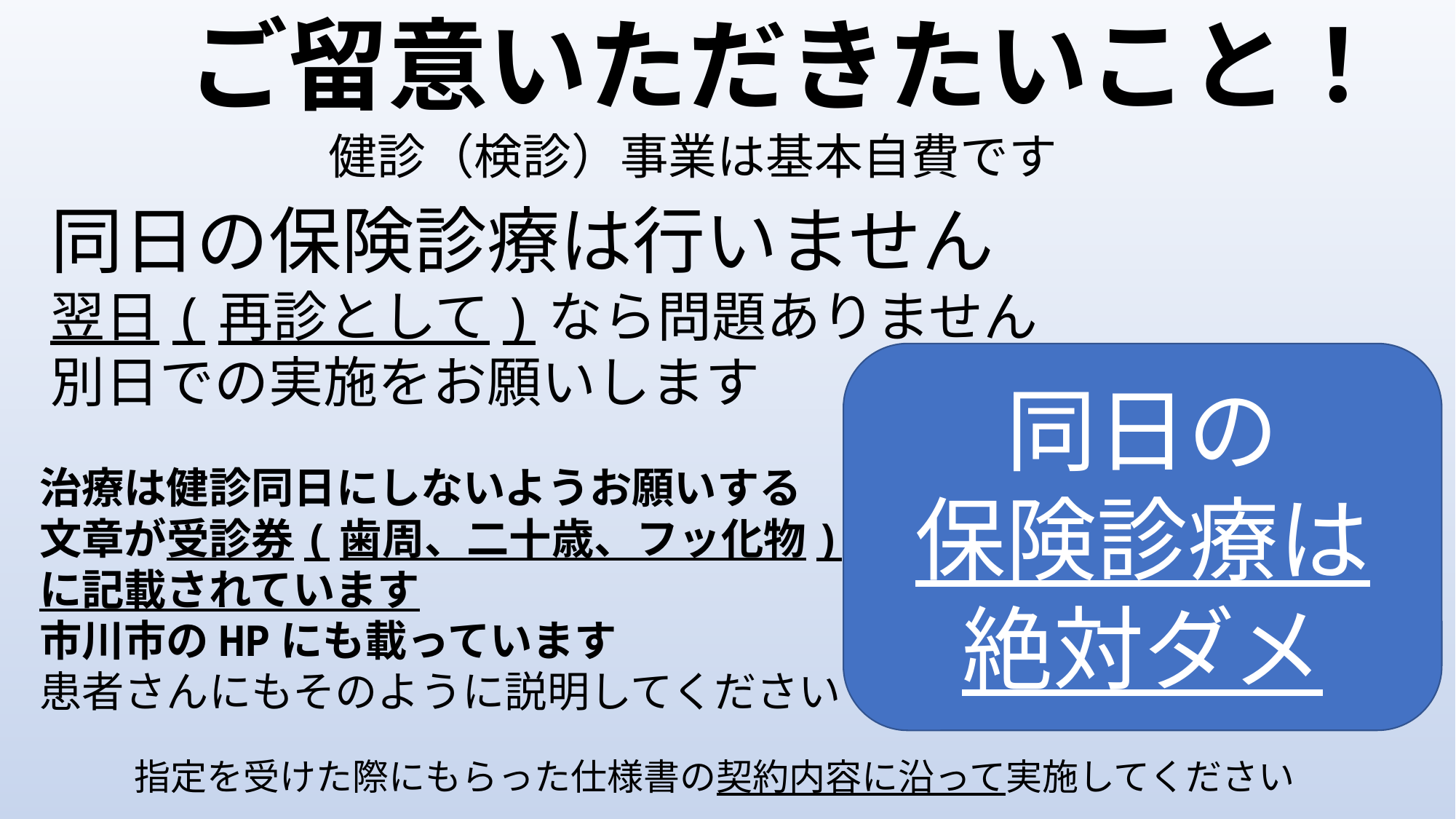

ご留意いただきたいこと！
健診（検診）事業は基本自費です
同日の保険診療は行いません
翌日(再診として)なら問題ありません
別日での実施をお願いします
同日の
保険診療は
絶対ダメ
治療は健診同日にしないようお願いする
文章が受診券(歯周、二十歳、フッ化物)
に記載されています
市川市のHPにも載っています
患者さんにもそのように説明してください
指定を受けた際にもらった仕様書の契約内容に沿って実施してください